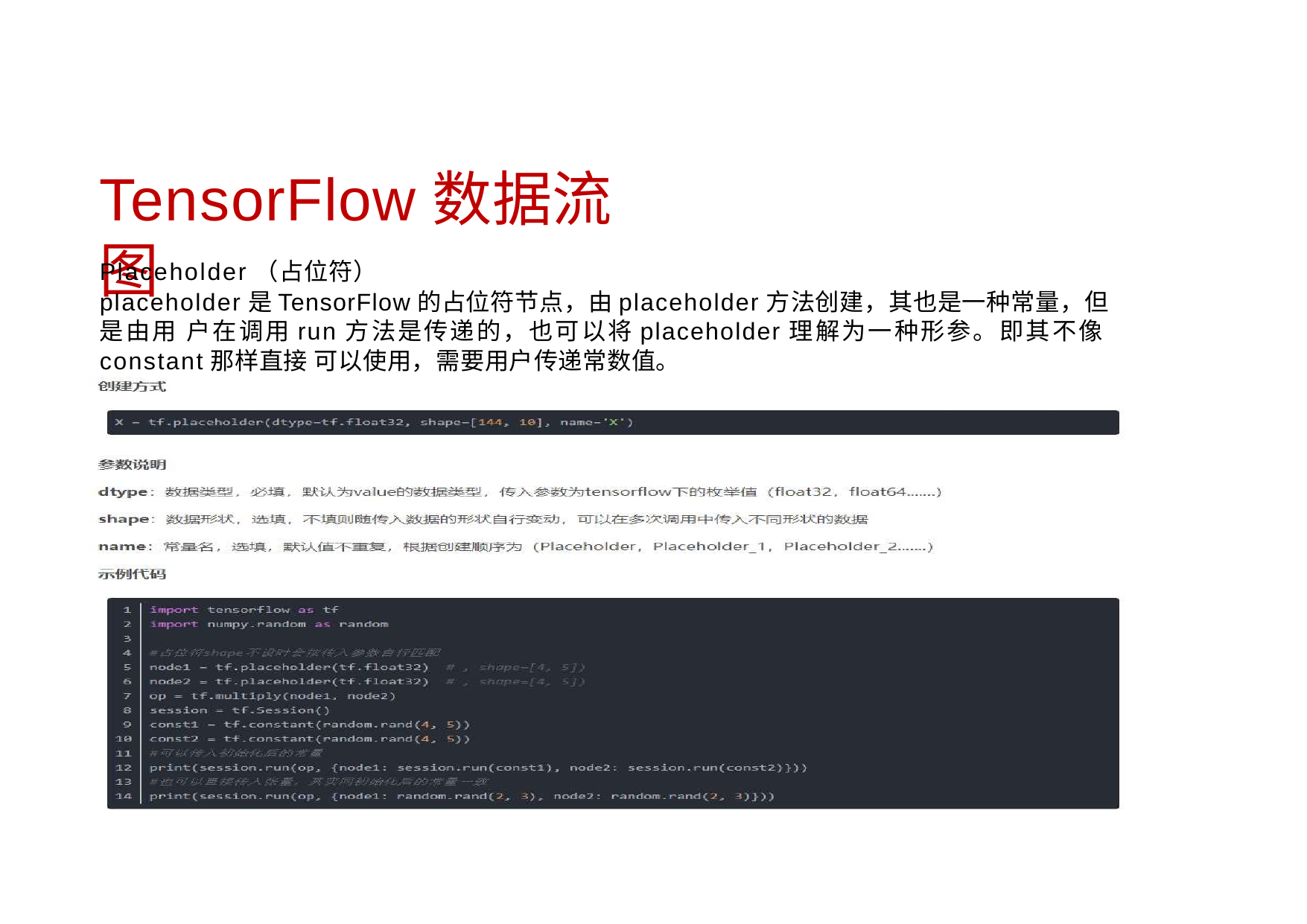

# TensorFlow数据流图
Placeholder（占位符）
placeholder是TensorFlow的占位符节点，由placeholder方法创建，其也是一种常量，但是由用 户在调用run方法是传递的，也可以将placeholder理解为一种形参。即其不像constant那样直接 可以使用，需要用户传递常数值。